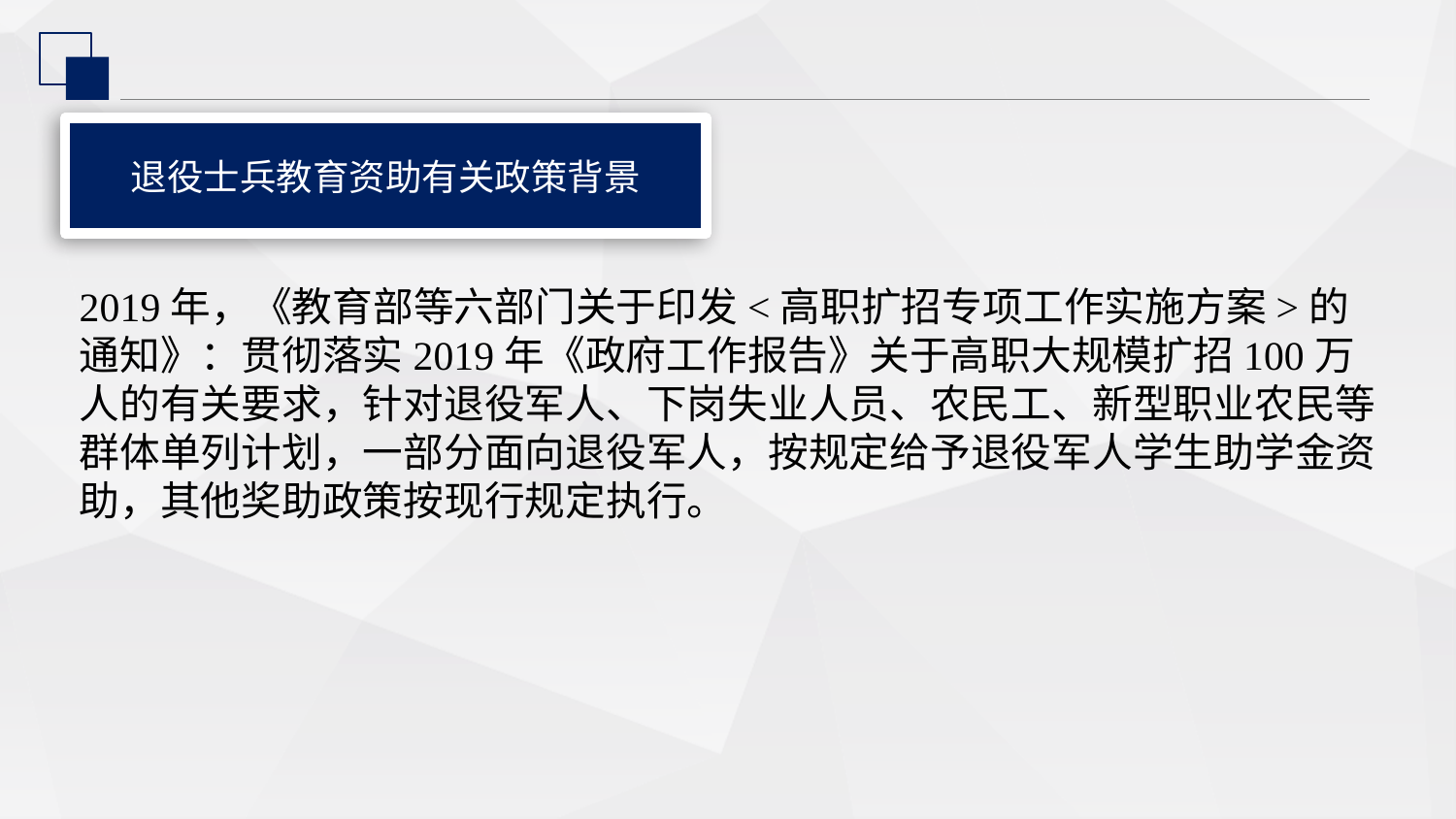

退役士兵教育资助有关政策背景
2019年，《教育部等六部门关于印发<高职扩招专项工作实施方案>的通知》：贯彻落实2019年《政府工作报告》关于高职大规模扩招100万人的有关要求，针对退役军人、下岗失业人员、农民工、新型职业农民等群体单列计划，一部分面向退役军人，按规定给予退役军人学生助学金资助，其他奖助政策按现行规定执行。